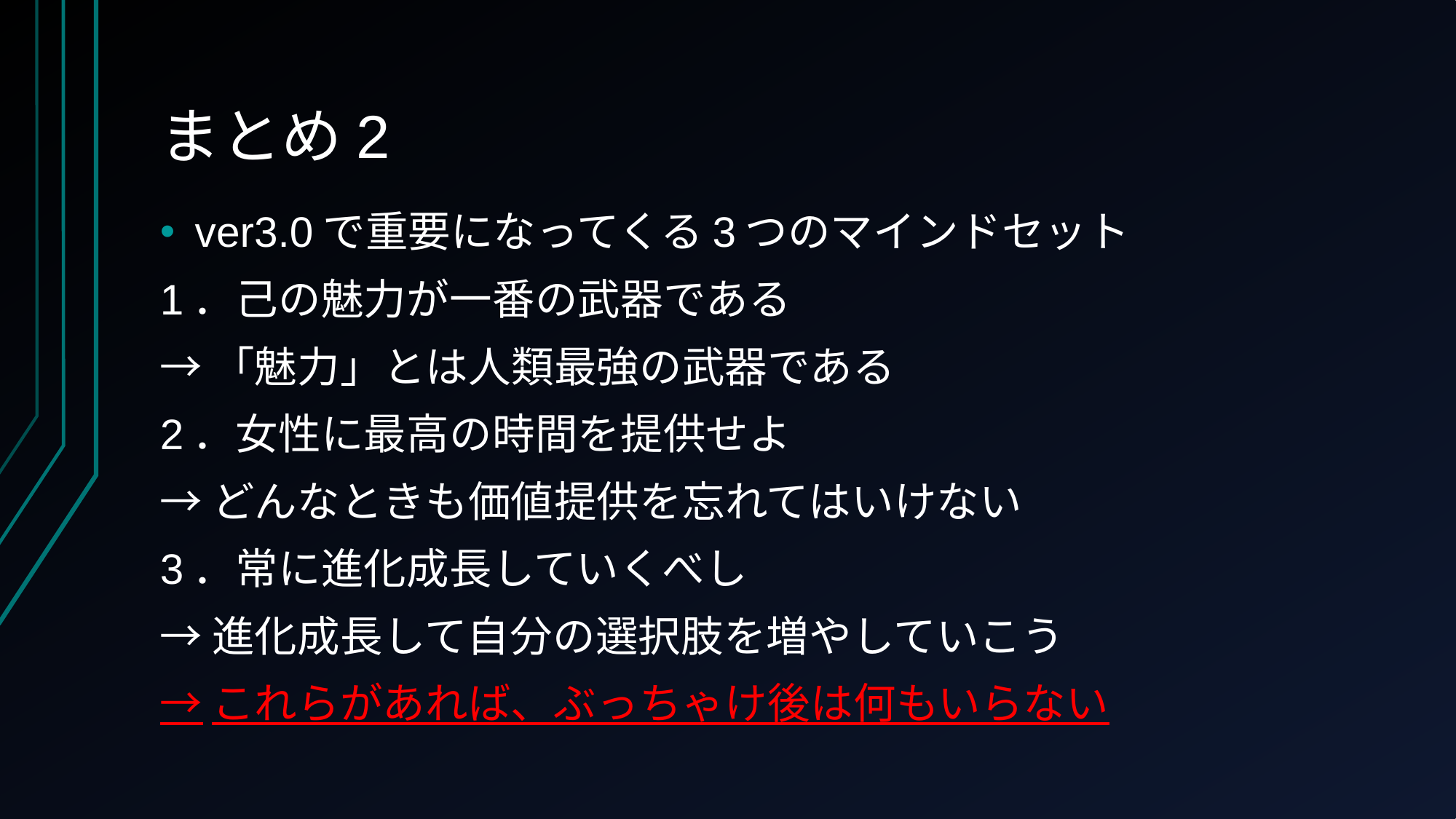

# まとめ2
ver3.0で重要になってくる3つのマインドセット
1．己の魅力が一番の武器である
→「魅力」とは人類最強の武器である
2．女性に最高の時間を提供せよ
→どんなときも価値提供を忘れてはいけない
3．常に進化成長していくべし
→進化成長して自分の選択肢を増やしていこう
→これらがあれば、ぶっちゃけ後は何もいらない